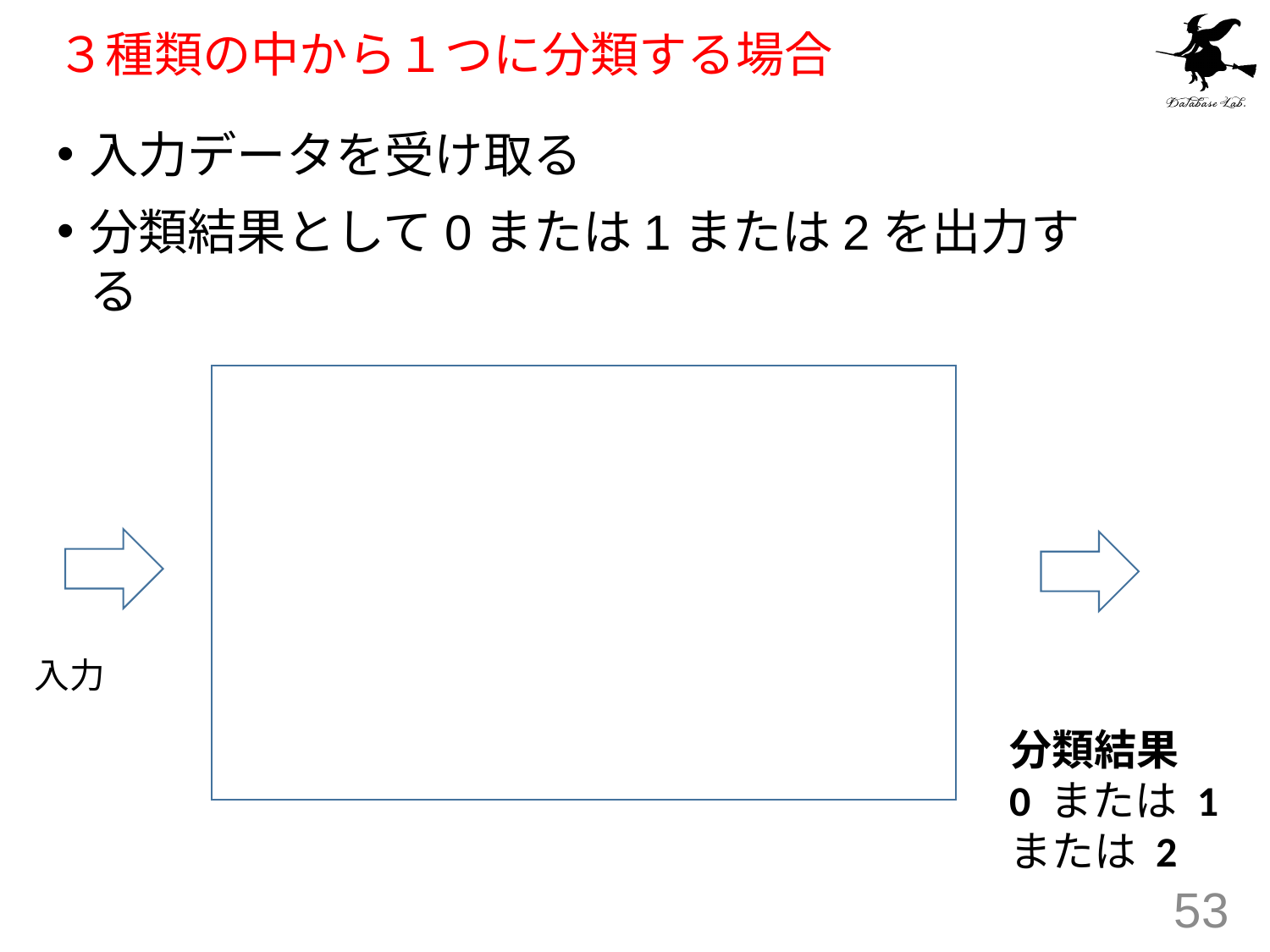

# ３種類の中から１つに分類する場合
入力データを受け取る
分類結果として0または1または2を出力する

入力
分類結果
0 または 1 または 2

53